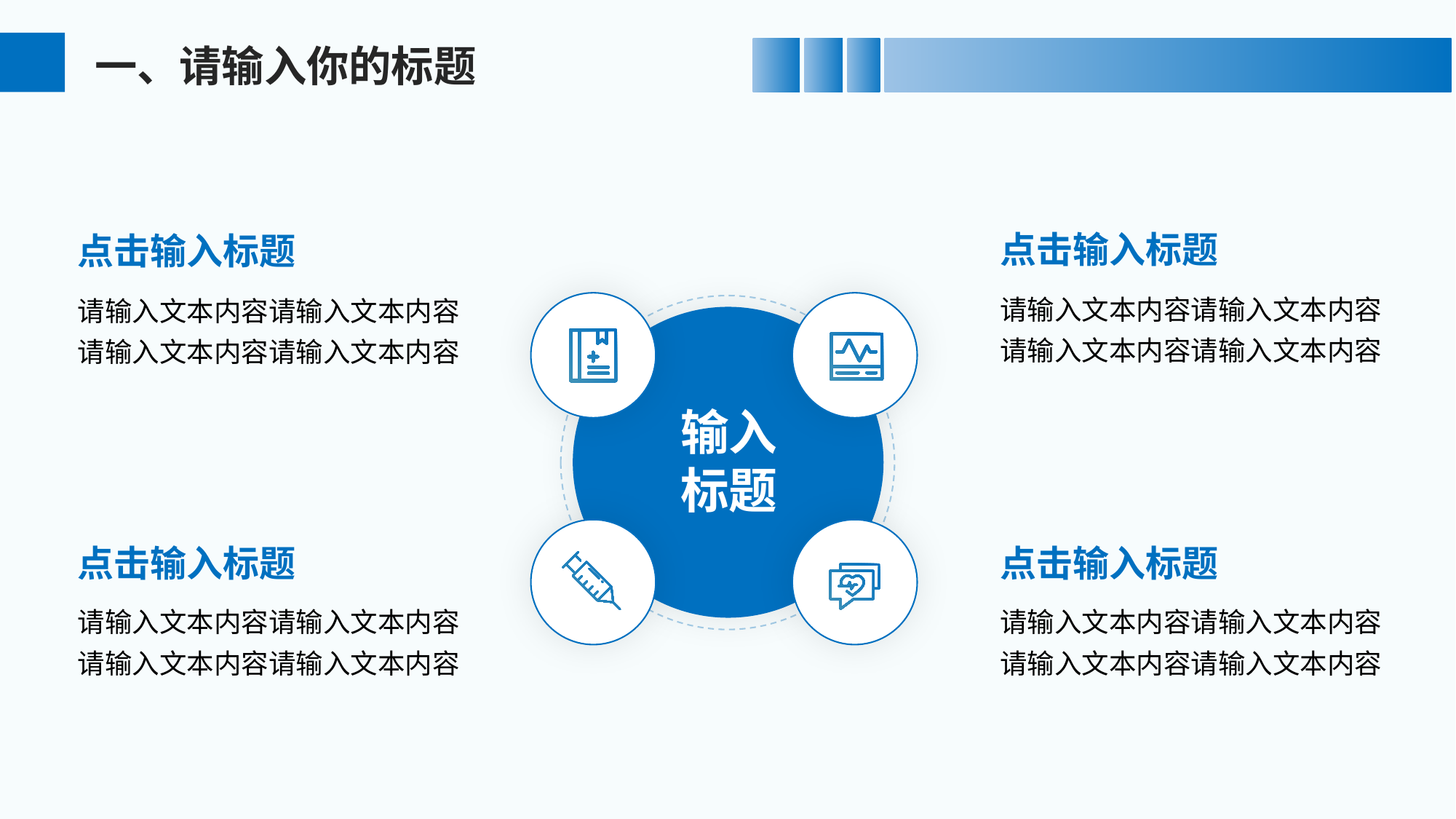

一、请输入你的标题

点击输入标题
点击输入标题
请输入文本内容请输入文本内容请输入文本内容请输入文本内容
请输入文本内容请输入文本内容请输入文本内容请输入文本内容

输入
标题

点击输入标题
点击输入标题

请输入文本内容请输入文本内容请输入文本内容请输入文本内容
请输入文本内容请输入文本内容请输入文本内容请输入文本内容